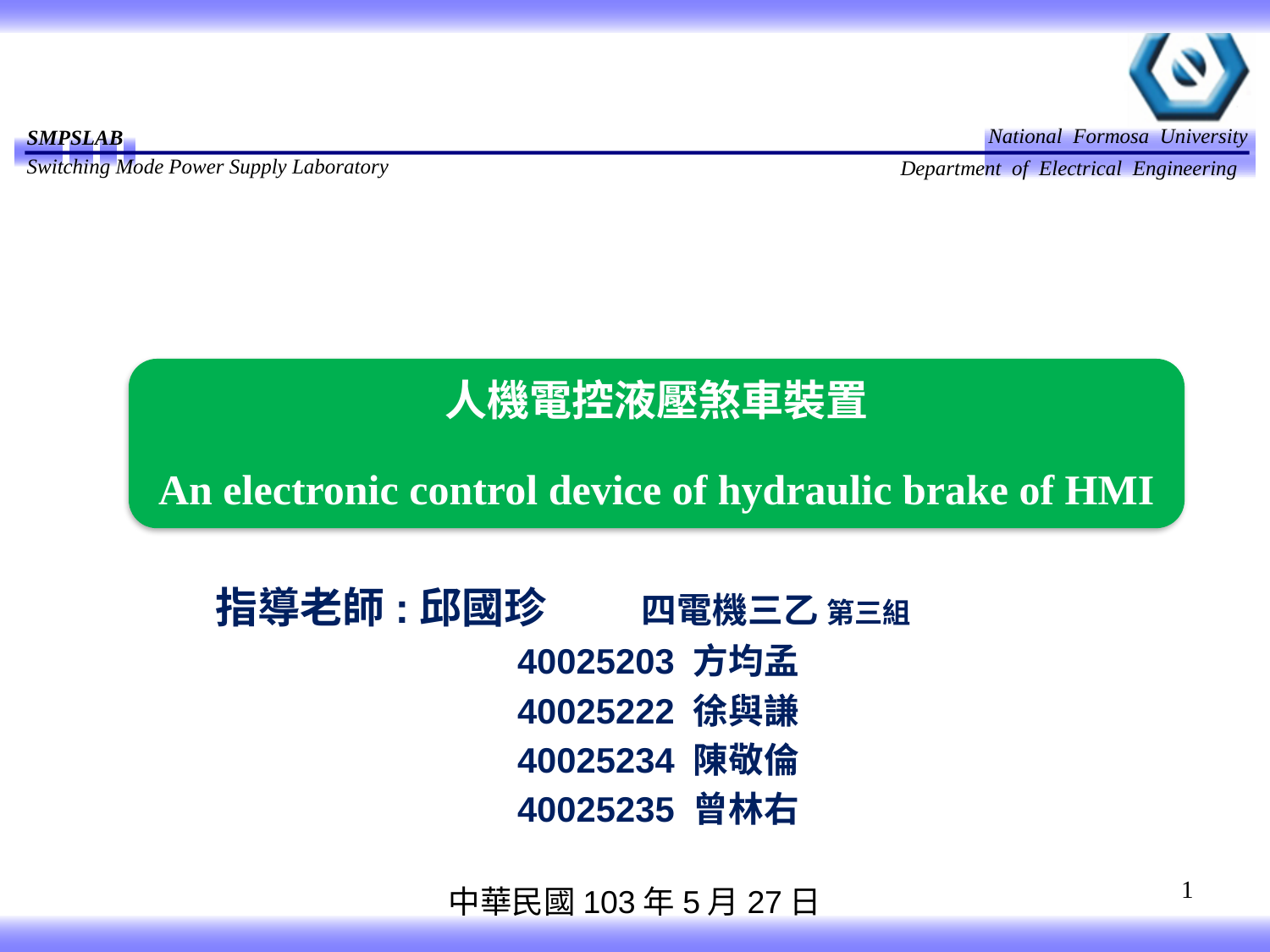

人機電控液壓煞車裝置

An electronic control device of hydraulic brake of HMI
指導老師:邱國珍          四電機三乙 第三組
                               40025203 方均孟
                               40025222 徐與謙
                               40025234 陳敬倫
                               40025235 曾林右

1
中華民國103年5月27日